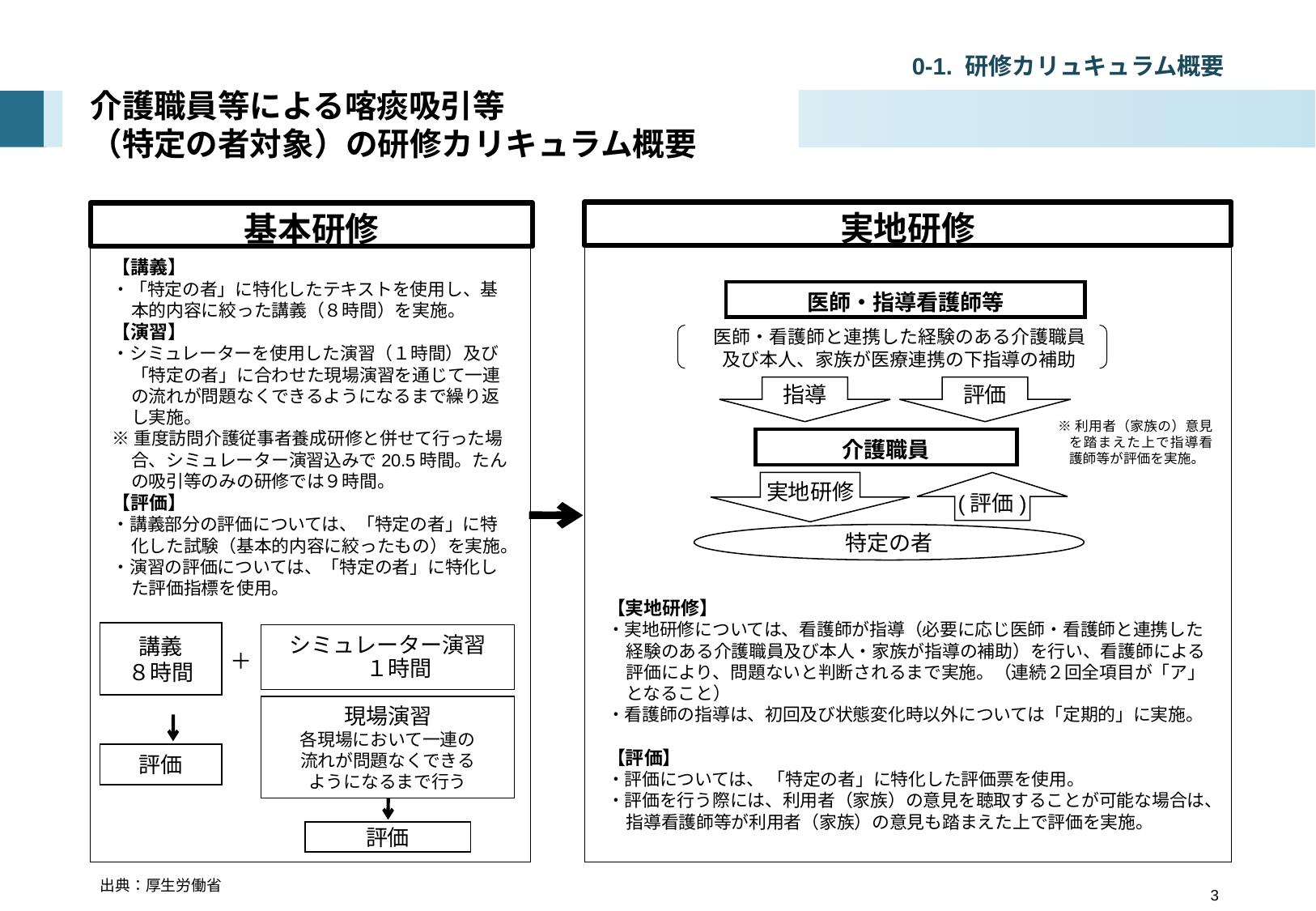

0-1. 研修カリュキュラム概要
# 介護職員等による喀痰吸引等 （特定の者対象）の研修カリキュラム概要
実地研修
基本研修

【講義】
・「特定の者」に特化したテキストを使用し、基本的内容に絞った講義（８時間）を実施。
【演習】
・シミュレーターを使用した演習（１時間）及び「特定の者」に合わせた現場演習を通じて一連の流れが問題なくできるようになるまで繰り返し実施。
※重度訪問介護従事者養成研修と併せて行った場合、シミュレーター演習込みで20.5時間。たんの吸引等のみの研修では９時間。
【評価】
・講義部分の評価については、「特定の者」に特化した試験（基本的内容に絞ったもの）を実施。
・演習の評価については、「特定の者」に特化した評価指標を使用。
医師・指導看護師等

医師・看護師と連携した経験のある介護職員
及び本人、家族が医療連携の下指導の補助
指導
評価
※利用者（家族の）意見を踏まえた上で指導看護師等が評価を実施。
介護職員
実地研修
(評価)
特定の者
【実地研修】
・実地研修については、看護師が指導（必要に応じ医師・看護師と連携した経験のある介護職員及び本人・家族が指導の補助）を行い、看護師による評価により、問題ないと判断されるまで実施。（連続２回全項目が「ア」となること）
・看護師の指導は、初回及び状態変化時以外については「定期的」に実施。

【評価】
・評価については、 「特定の者」に特化した評価票を使用。
・評価を行う際には、利用者（家族）の意見を聴取することが可能な場合は、指導看護師等が利用者（家族）の意見も踏まえた上で評価を実施。
講義
８時間
シミュレーター演習
　１時間
＋
現場演習
各現場において一連の
流れが問題なくできる
ようになるまで行う
評価
評価
出典：厚生労働省
　　　　　　　　　　　　　　　　　3